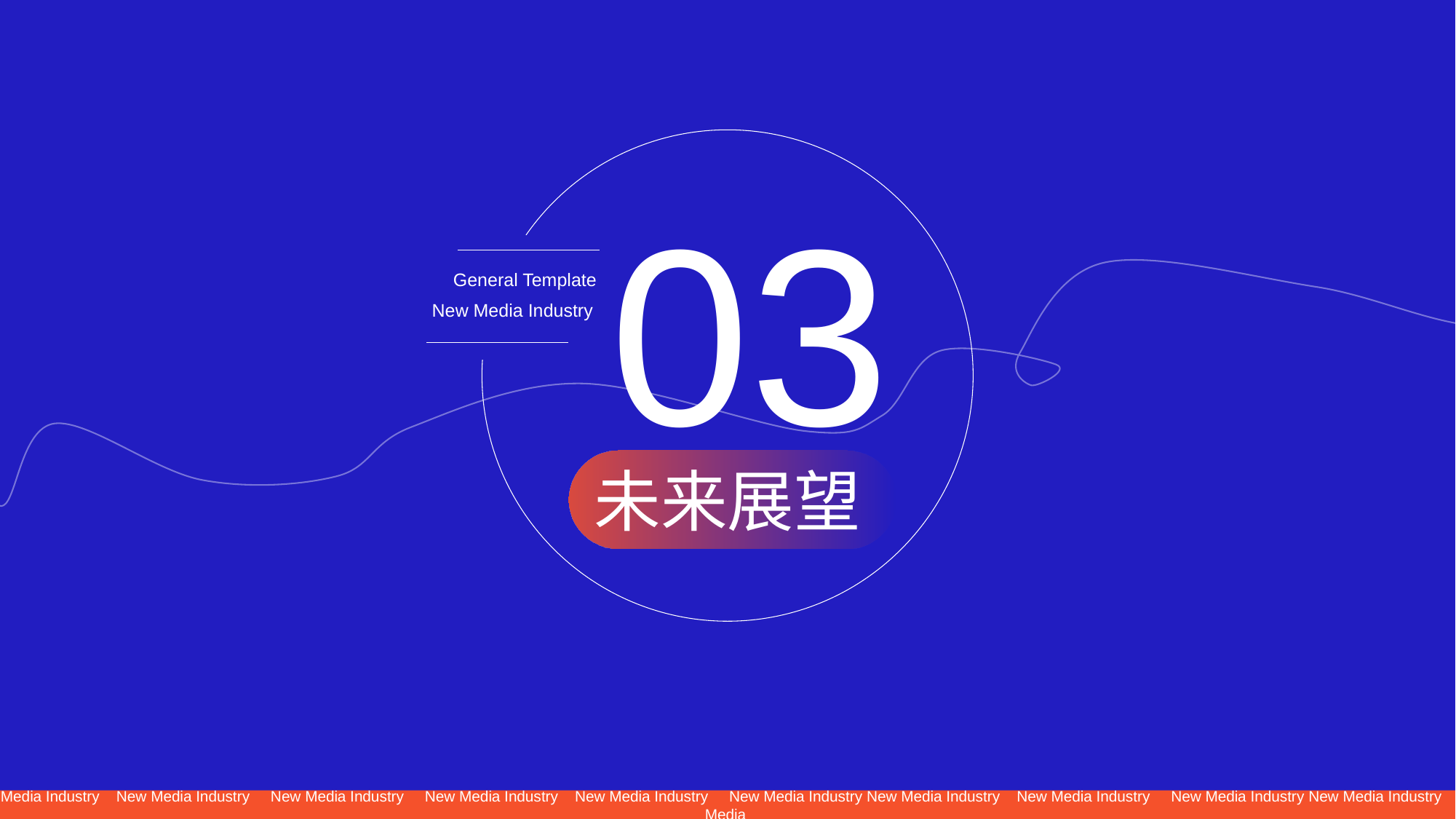

03
General Template
New Media Industry

未来展望
New Media Industry    New Media Industry     New Media Industry     New Media Industry    New Media Industry     New Media Industry New Media Industry    New Media Industry     New Media Industry New Media Industry    New Media